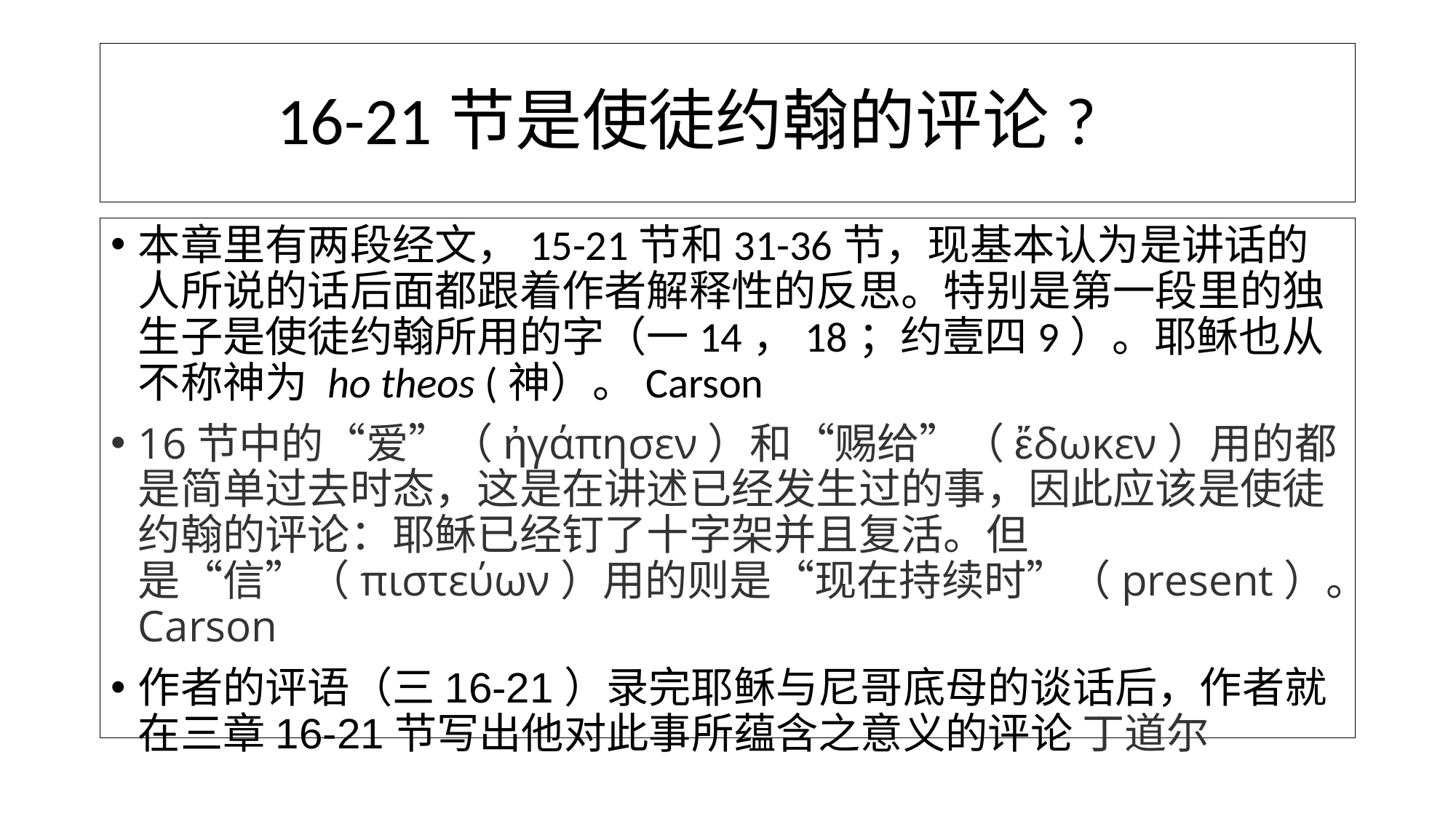

# 16-21节是使徒约翰的评论?
本章里有两段经文，15-21节和31-36节，现基本认为是讲话的人所说的话后面都跟着作者解释性的反思。特别是第一段里的独生子是使徒约翰所用的字（一14，18；约壹四9）。耶稣也从不称神为 ho theos (神）。Carson
16节中的“爱”（ἠγάπησεν）和“赐给”（ἔδωκεν）用的都是简单过去时态，这是在讲述已经发生过的事，因此应该是使徒约翰的评论：耶稣已经钉了十字架并且复活。但是“信”（πιστεύων）用的则是“现在持续时”（present）。Carson
作者的评语（三16-21）录完耶稣与尼哥底母的谈话后，作者就在三章16-21节写出他对此事所蕴含之意义的评论 丁道尔